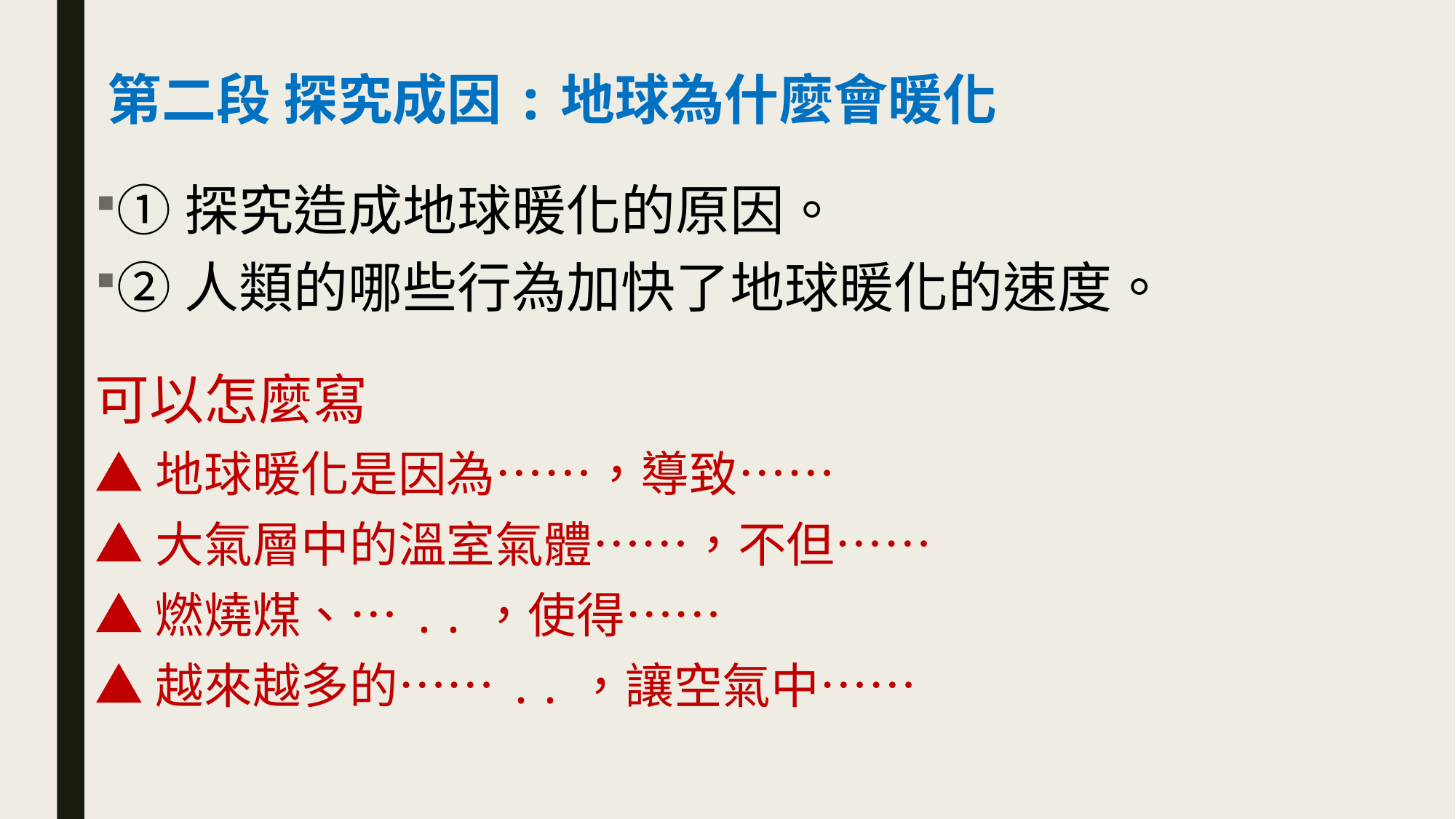

第二段 探究成因:地球為什麼會暖化
①探究造成地球暖化的原因。
②人類的哪些行為加快了地球暖化的速度。
可以怎麼寫
▲地球暖化是因為……，導致……
▲大氣層中的溫室氣體……，不但……
▲燃燒煤、…..，使得……
▲越來越多的……..，讓空氣中……